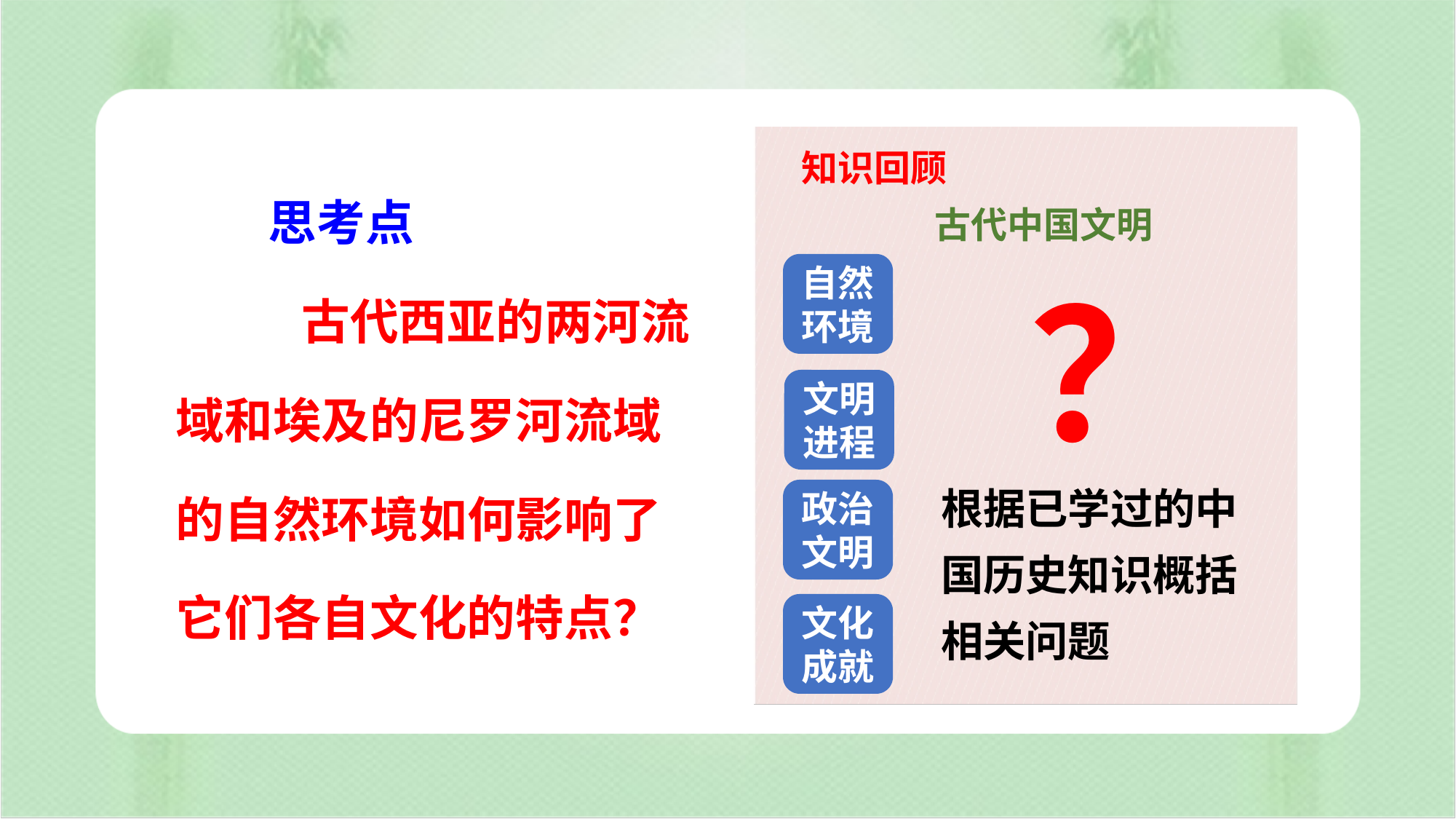

知识回顾
古代中国文明

    思考点
       古代西亚的两河流域和埃及的尼罗河流域的自然环境如何影响了它们各自文化的特点？
自然
环境
？
文明进程
根据已学过的中国历史知识概括相关问题
政治文明
文化成就